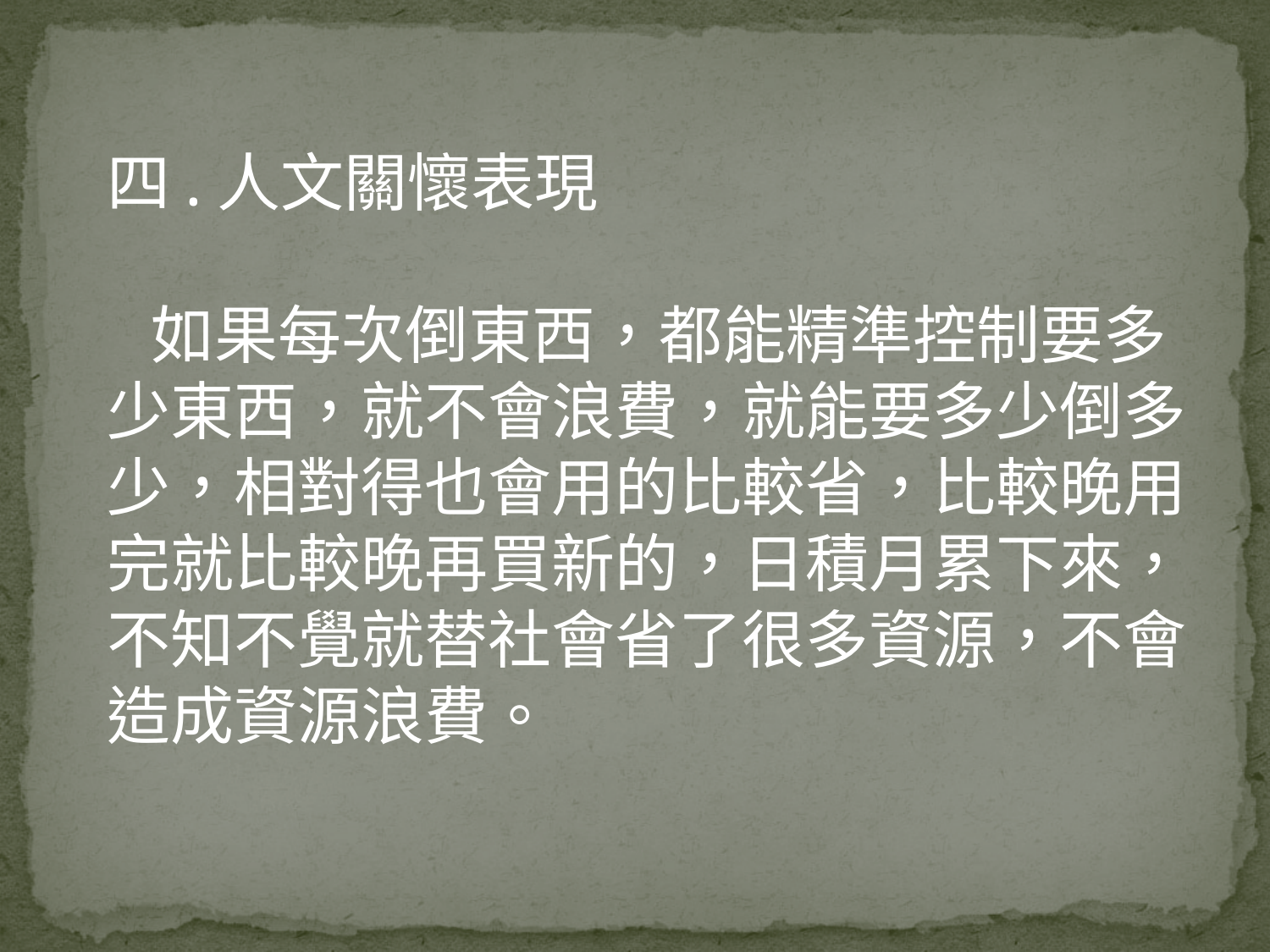

四.人文關懷表現

  如果每次倒東西，都能精準控制要多少東西，就不會浪費，就能要多少倒多少，相對得也會用的比較省，比較晚用完就比較晚再買新的，日積月累下來，不知不覺就替社會省了很多資源，不會造成資源浪費。